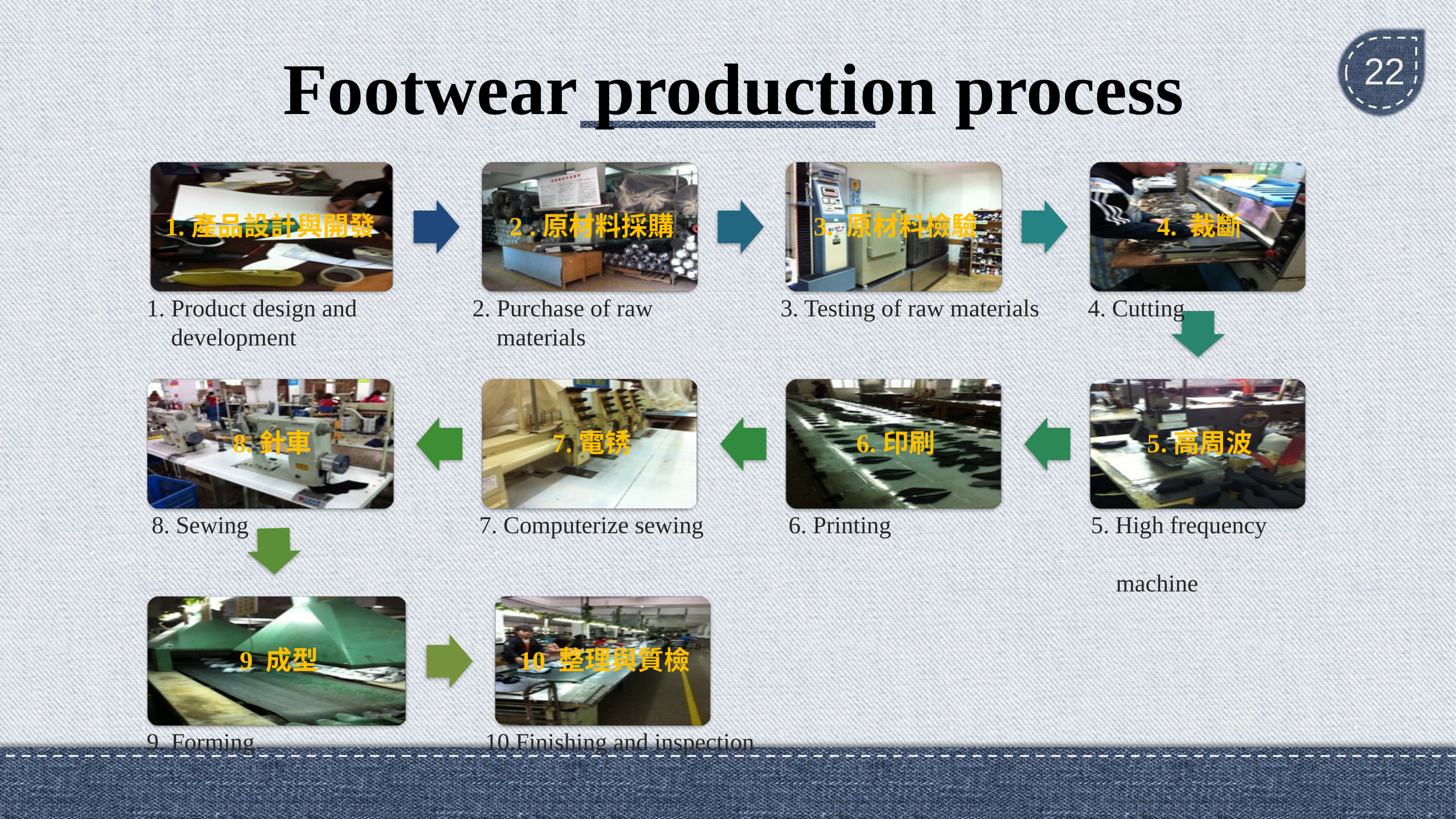

# Footwear production process
22
1.產品設計與開發

2 .原材料採購

3. 原材料檢驗

4. 裁斷

5.高周波

6.印刷

7.電锈

8.針車

9 成型

10 整理與質檢
1. Product design and                   2. Purchase of raw                     3. Testing of raw materials        4. Cutting
    development                                 materials
8. Sewing                                      7. Computerize sewing              6. Printing                                 5. High frequency
                                                                                                                                                               machine
9. Forming                                      10.Finishing and inspection